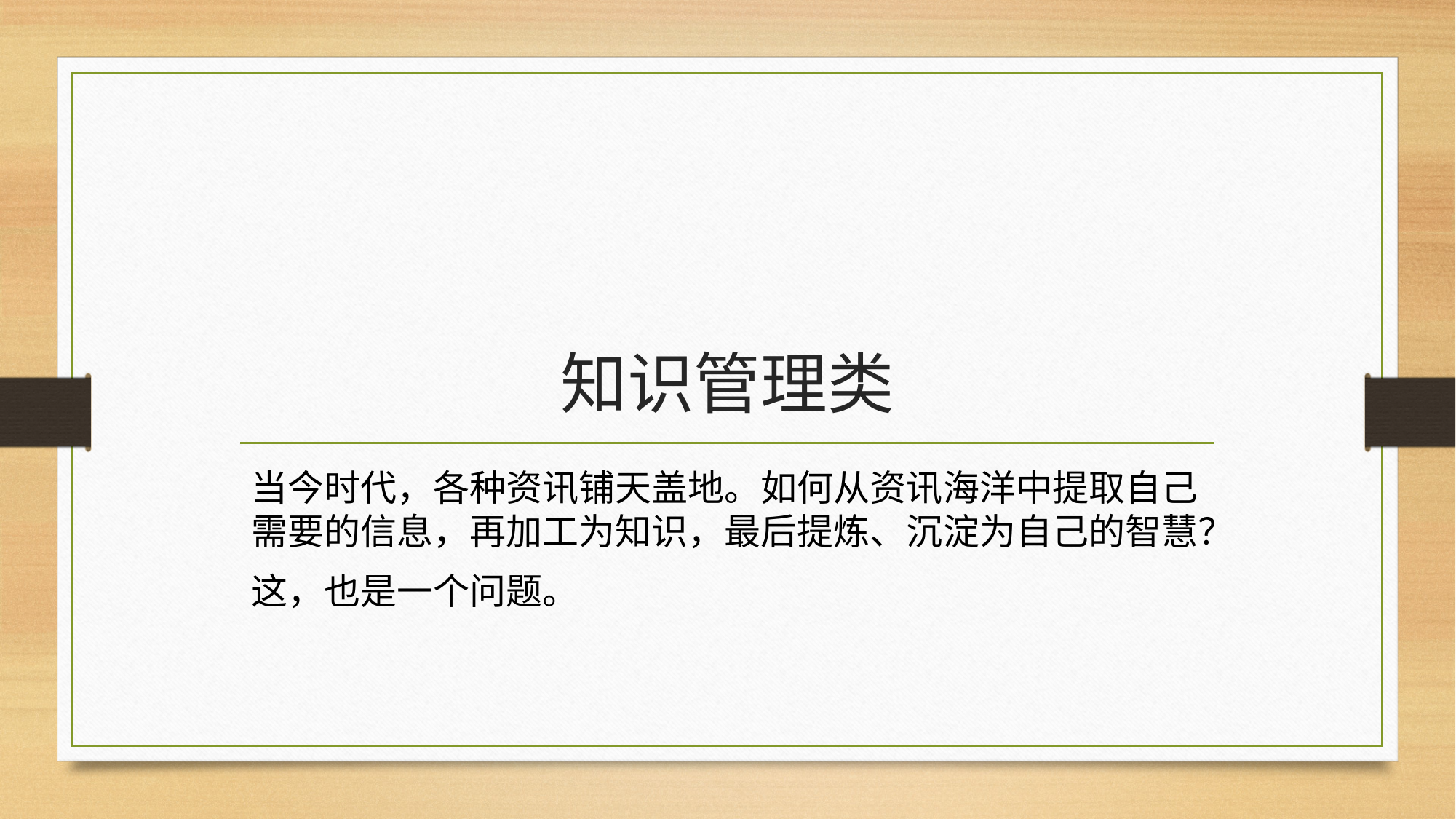

# 知识管理类
当今时代，各种资讯铺天盖地。如何从资讯海洋中提取自己需要的信息，再加工为知识，最后提炼、沉淀为自己的智慧？
这，也是一个问题。